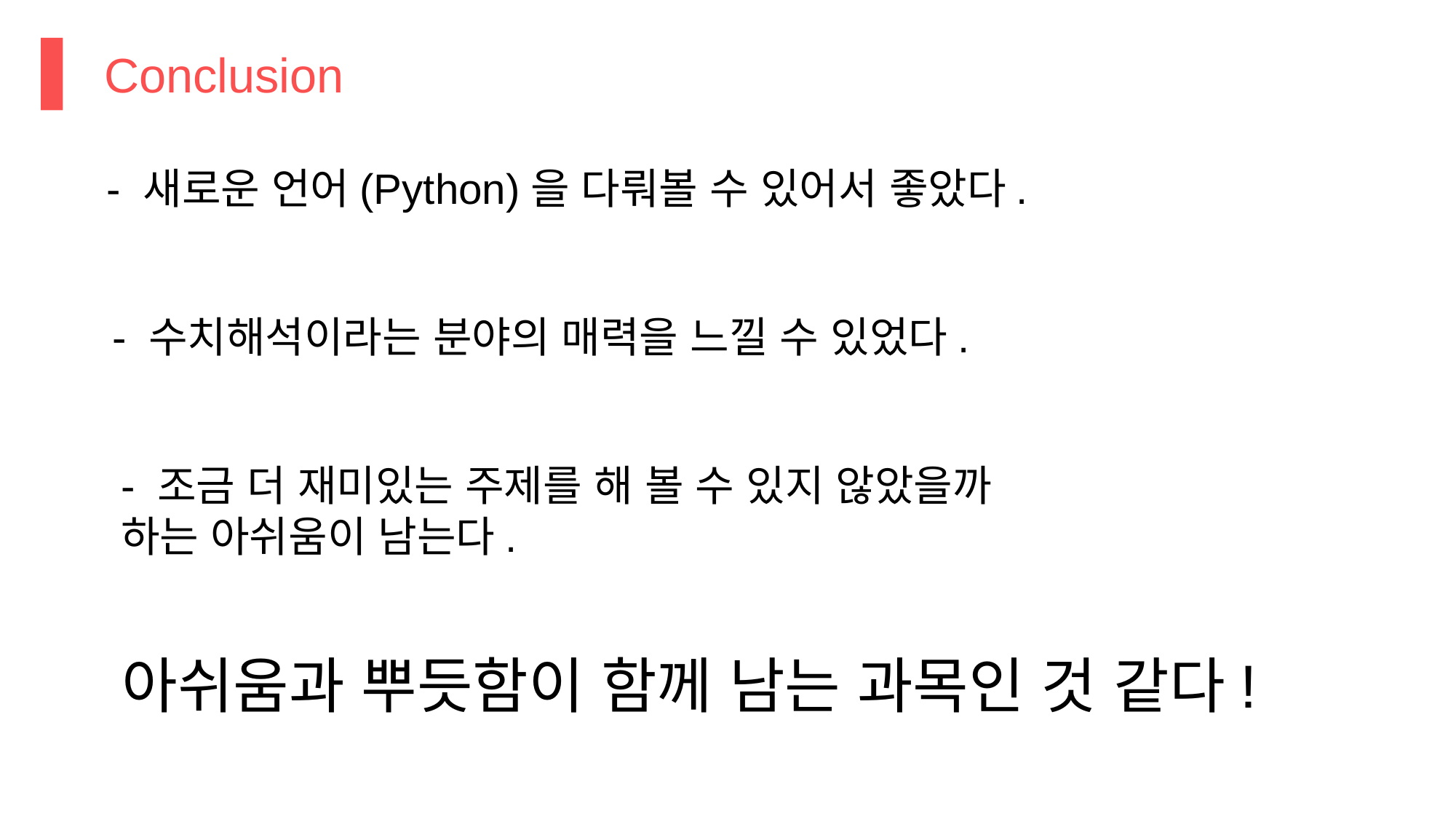

Conclusion
- 새로운 언어(Python)을 다뤄볼 수 있어서 좋았다.
- 수치해석이라는 분야의 매력을 느낄 수 있었다.
- 조금 더 재미있는 주제를 해 볼 수 있지 않았을까
하는 아쉬움이 남는다.
아쉬움과 뿌듯함이 함께 남는 과목인 것 같다!